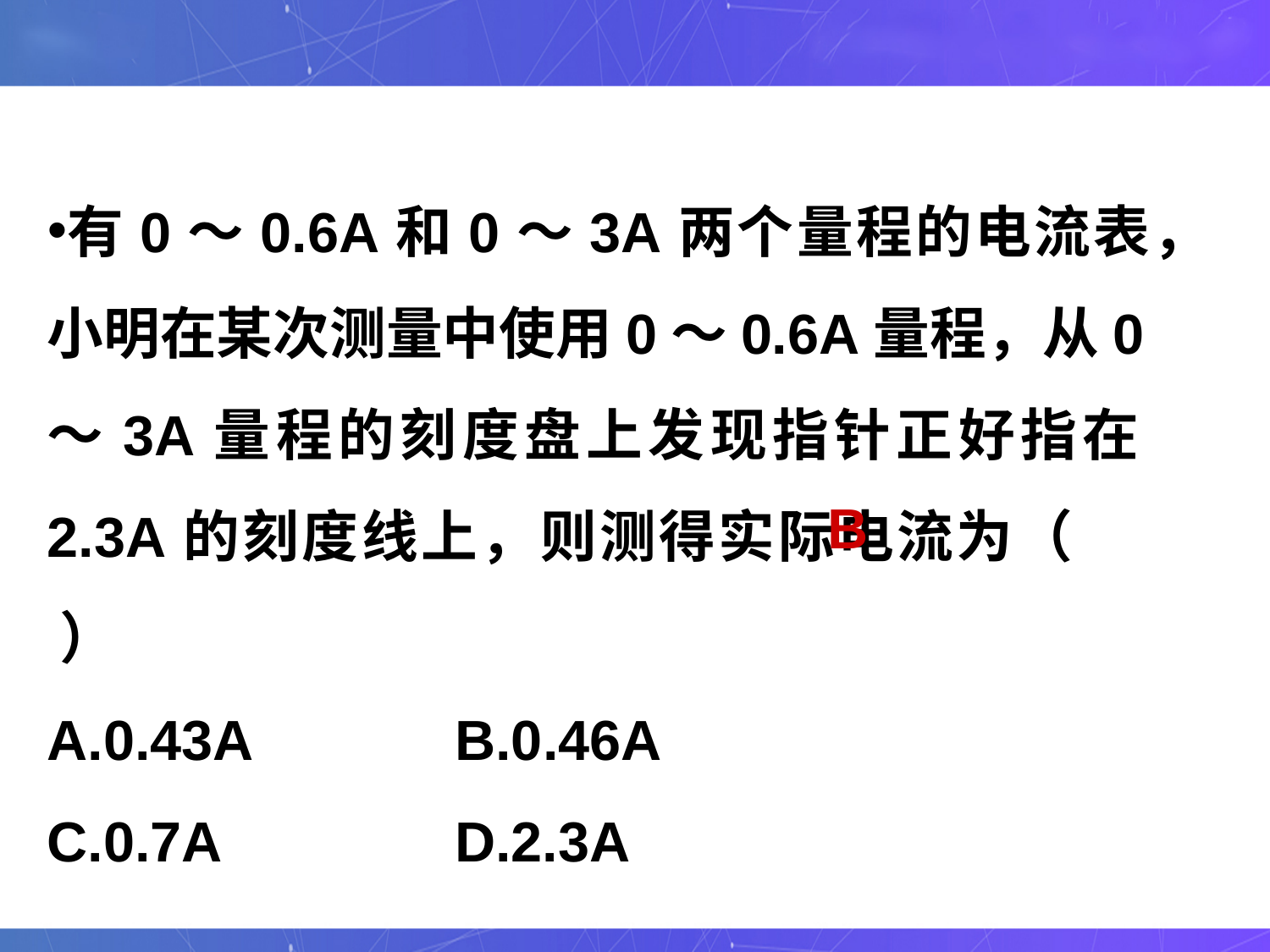

有0～0.6A和0～3A两个量程的电流表，小明在某次测量中使用0～0.6A量程，从0～3A量程的刻度盘上发现指针正好指在2.3A的刻度线上，则测得实际电流为（       ）
A.0.43A             B.0.46A
C.0.7A               D.2.3A
B